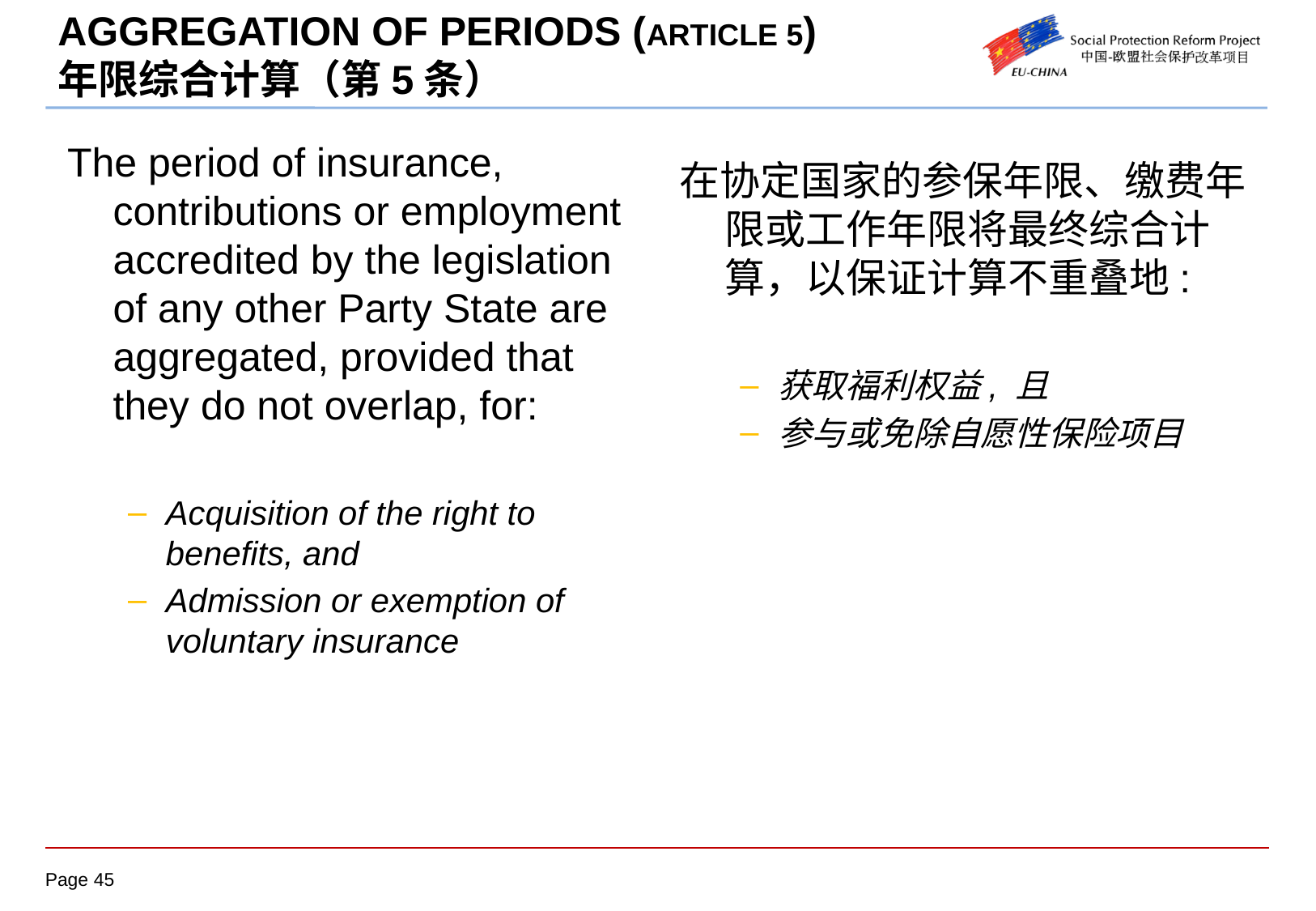

# AGGREGATION OF PERIODS (ARTICLE 5) 年限综合计算（第5条）
The period of insurance, contributions or employment accredited by the legislation of any other Party State are aggregated, provided that they do not overlap, for:

Acquisition of the right to benefits, and
Admission or exemption of voluntary insurance
在协定国家的参保年限、缴费年限或工作年限将最终综合计算，以保证计算不重叠地:

获取福利权益, 且
参与或免除自愿性保险项目